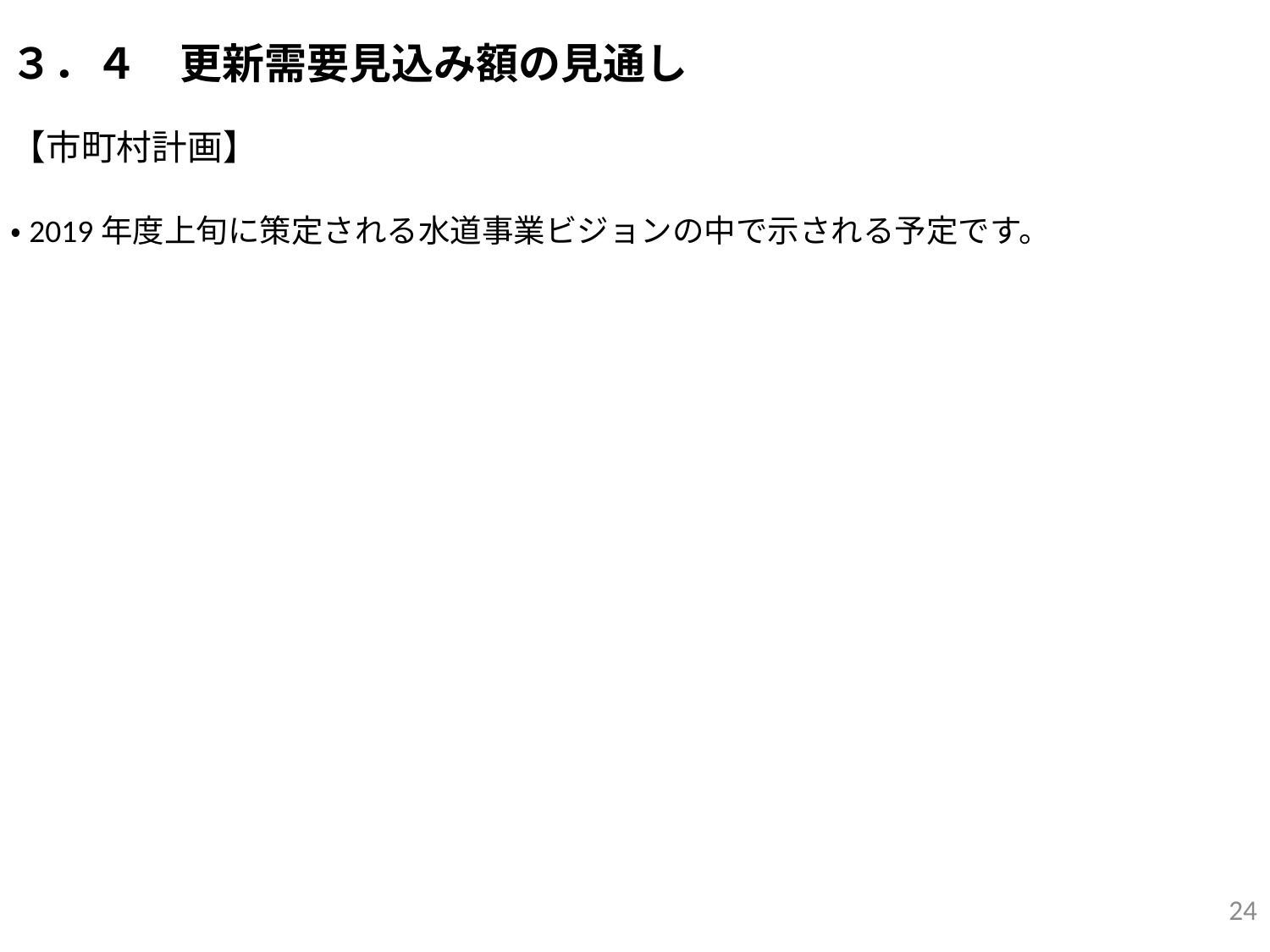

３．４　更新需要見込み額の見通し

【市町村計画】

・2019年度上旬に策定される水道事業ビジョンの中で示される予定です。

24